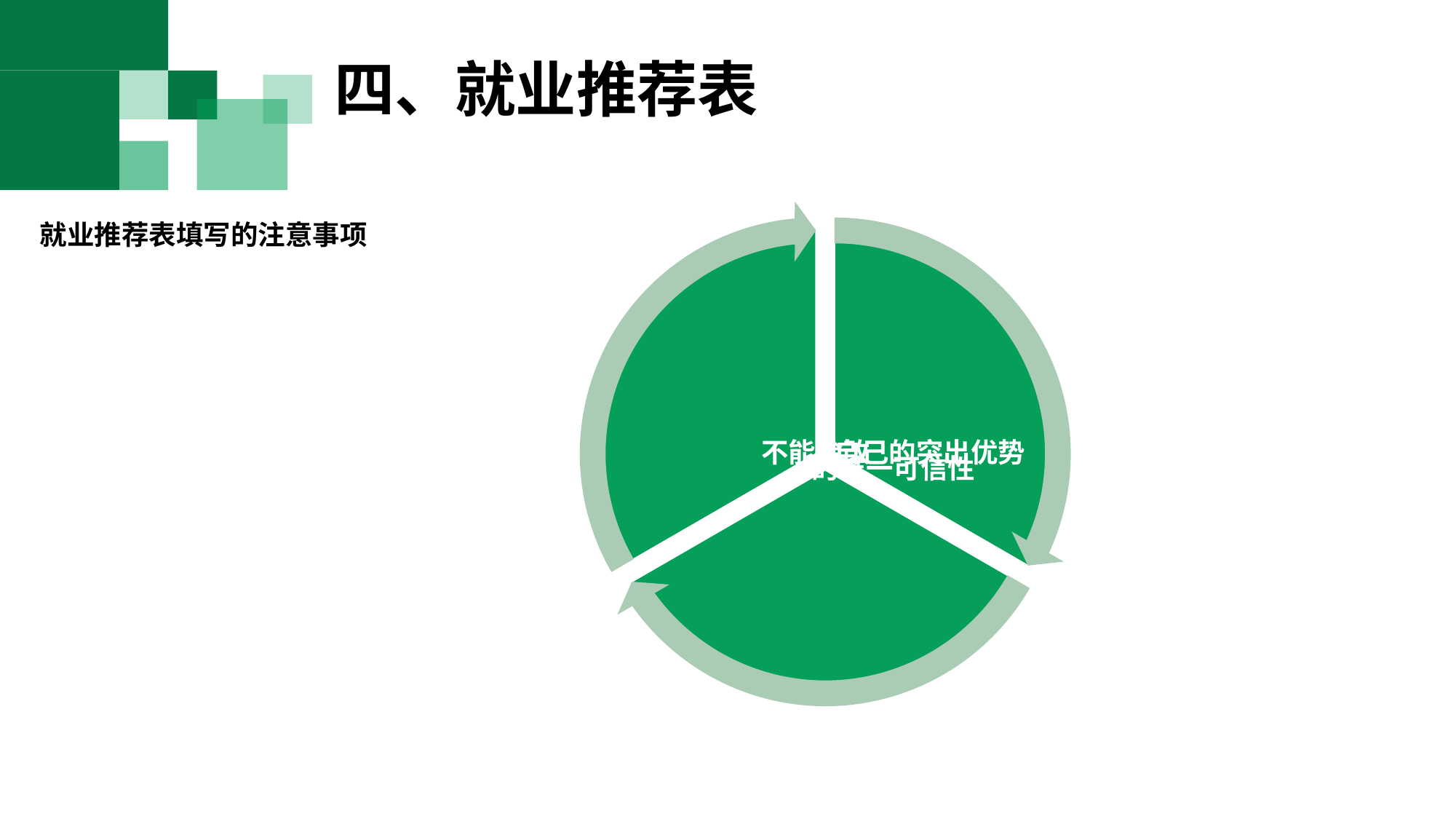

四、就业推荐表

在备注栏中叙述自己的突出优势
保证推荐表的唯一可信性
不能涂改
就业推荐表填写的注意事项